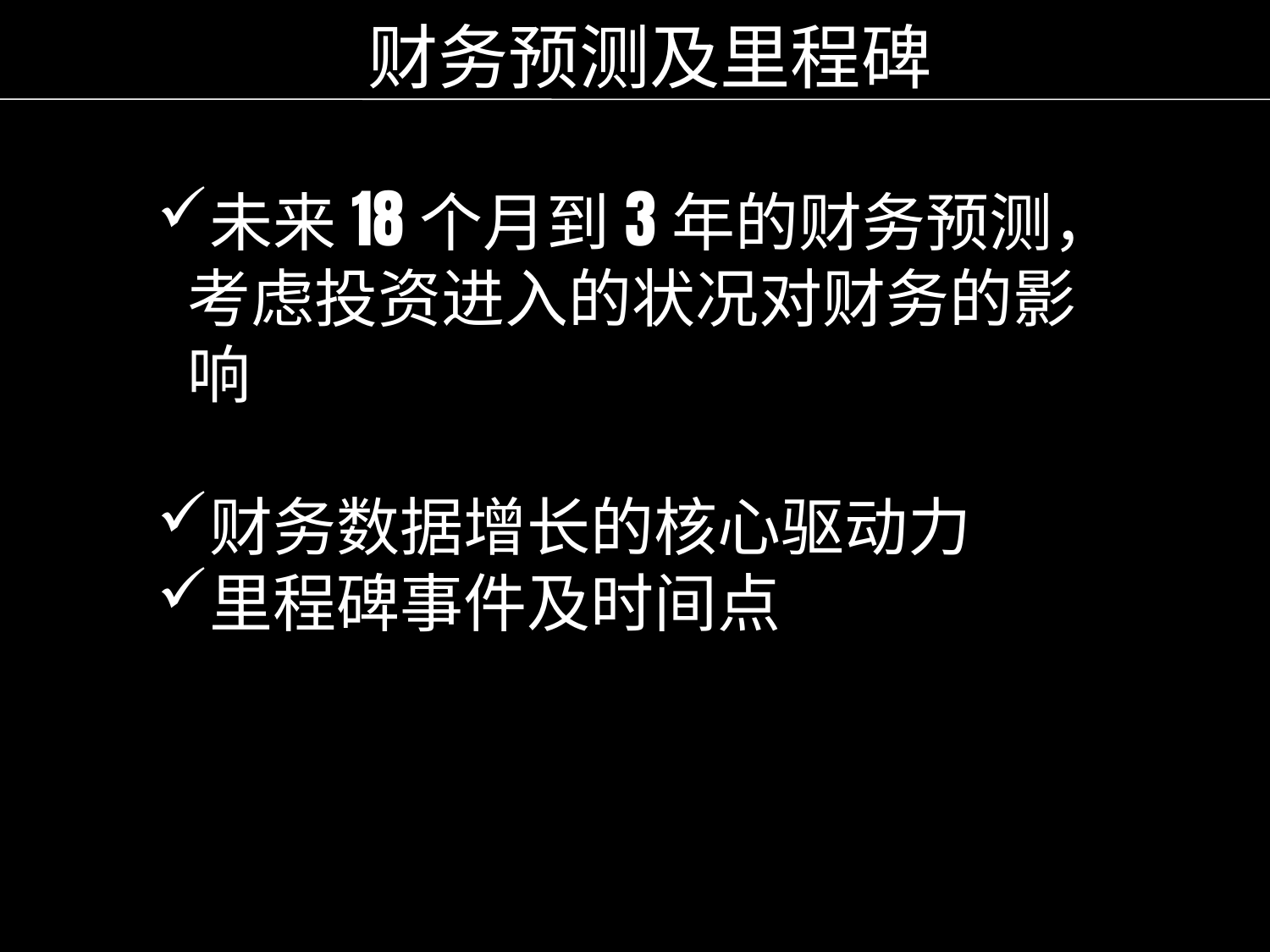

财务预测及里程碑
未来18个月到3年的财务预测，考虑投资进入的状况对财务的影响

财务数据增长的核心驱动力
里程碑事件及时间点